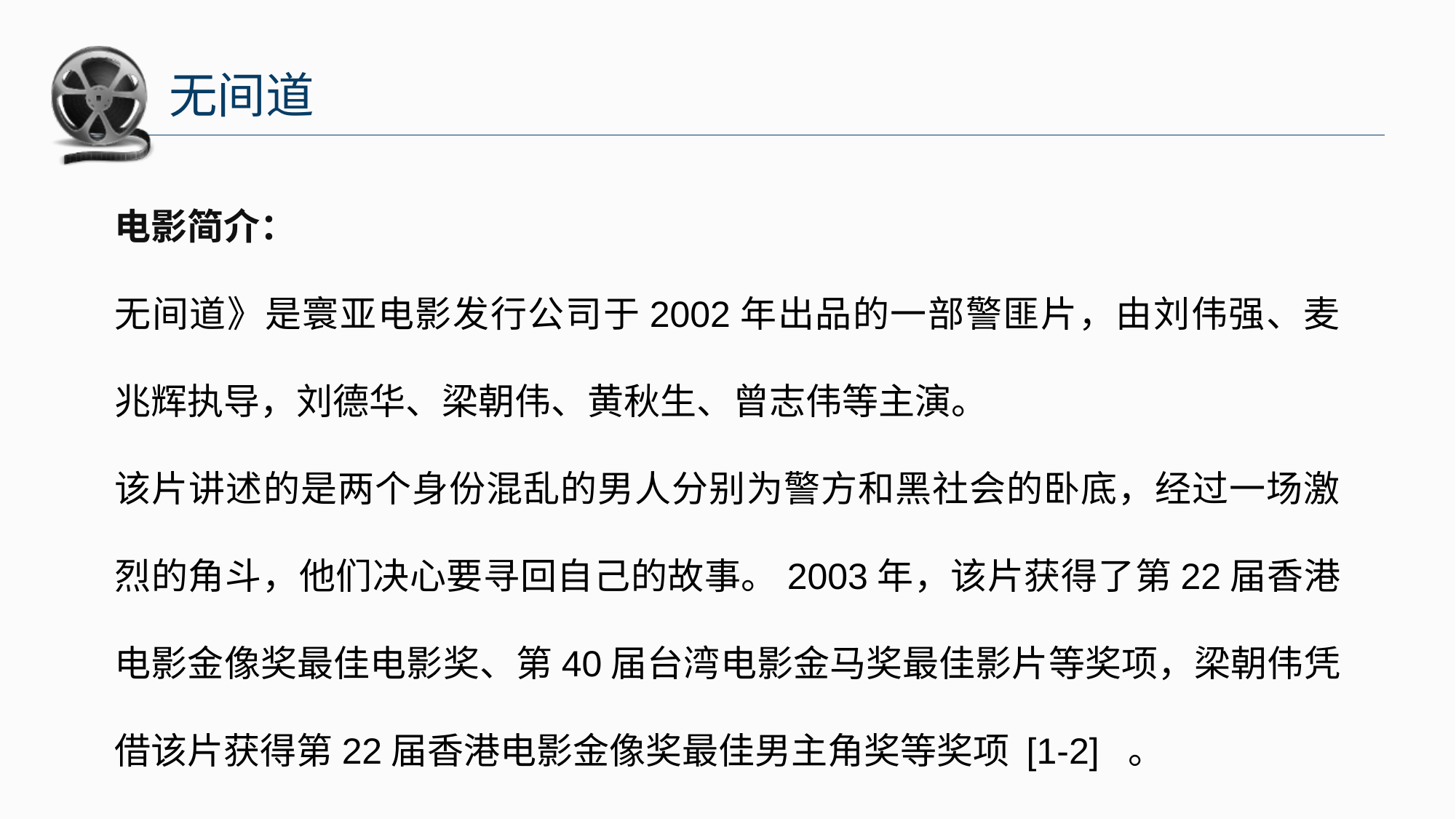

无间道
电影简介：
无间道》是寰亚电影发行公司于2002年出品的一部警匪片，由刘伟强、麦兆辉执导，刘德华、梁朝伟、黄秋生、曾志伟等主演。
该片讲述的是两个身份混乱的男人分别为警方和黑社会的卧底，经过一场激烈的角斗，他们决心要寻回自己的故事。2003年，该片获得了第22届香港电影金像奖最佳电影奖、第40届台湾电影金马奖最佳影片等奖项，梁朝伟凭借该片获得第22届香港电影金像奖最佳男主角奖等奖项 [1-2]  。